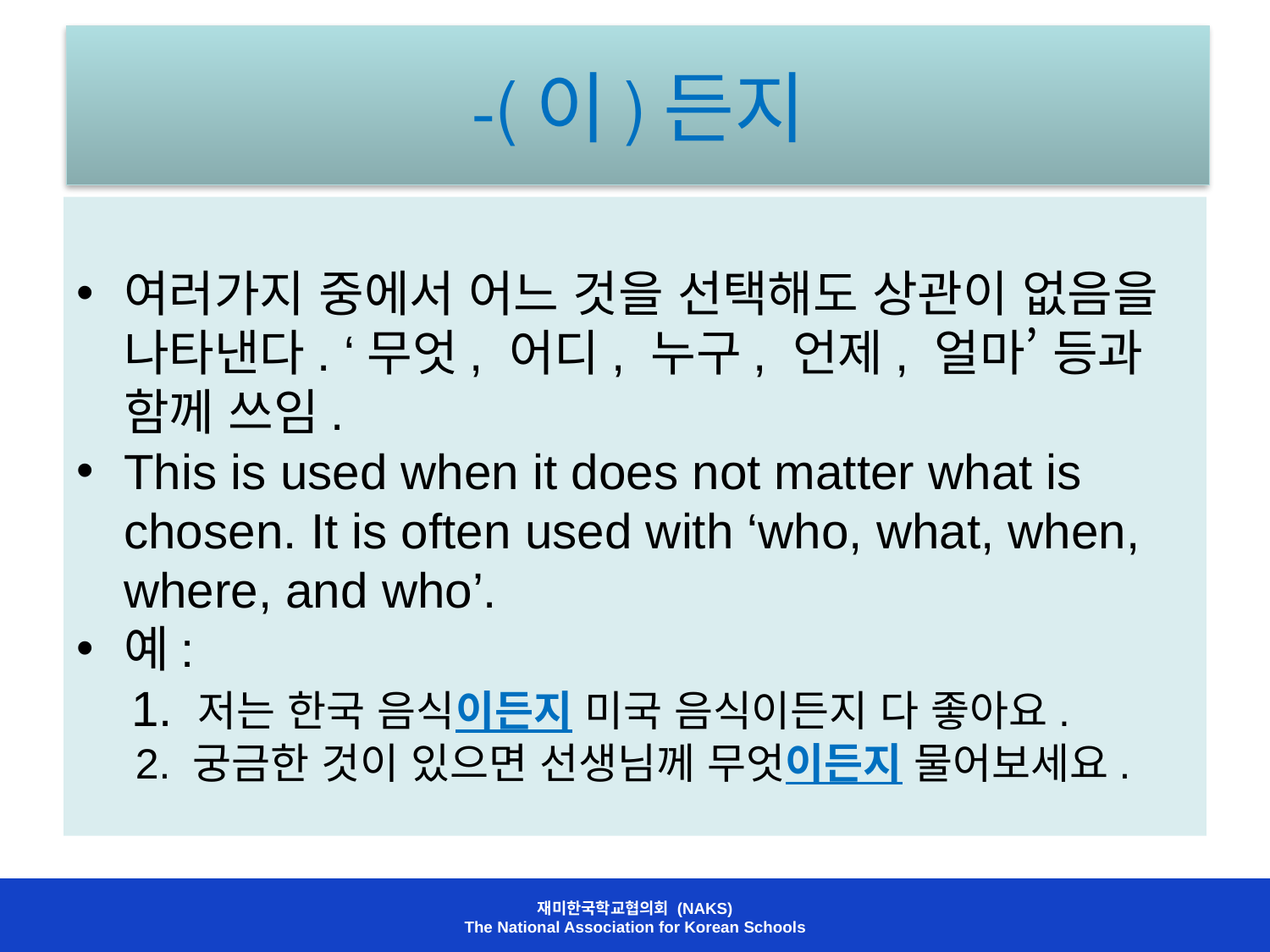

# -(이)든지

여러가지 중에서 어느 것을 선택해도 상관이 없음을 나타낸다. ‘무엇, 어디, 누구, 언제, 얼마’ 등과 함께 쓰임.
This is used when it does not matter what is chosen. It is often used with ‘who, what, when, where, and who’.
예:
    1. 저는 한국 음식이든지 미국 음식이든지 다 좋아요.
     2. 궁금한 것이 있으면 선생님께 무엇이든지 물어보세요.

재미한국학교협의회 (NAKS)
The National Association for Korean Schools